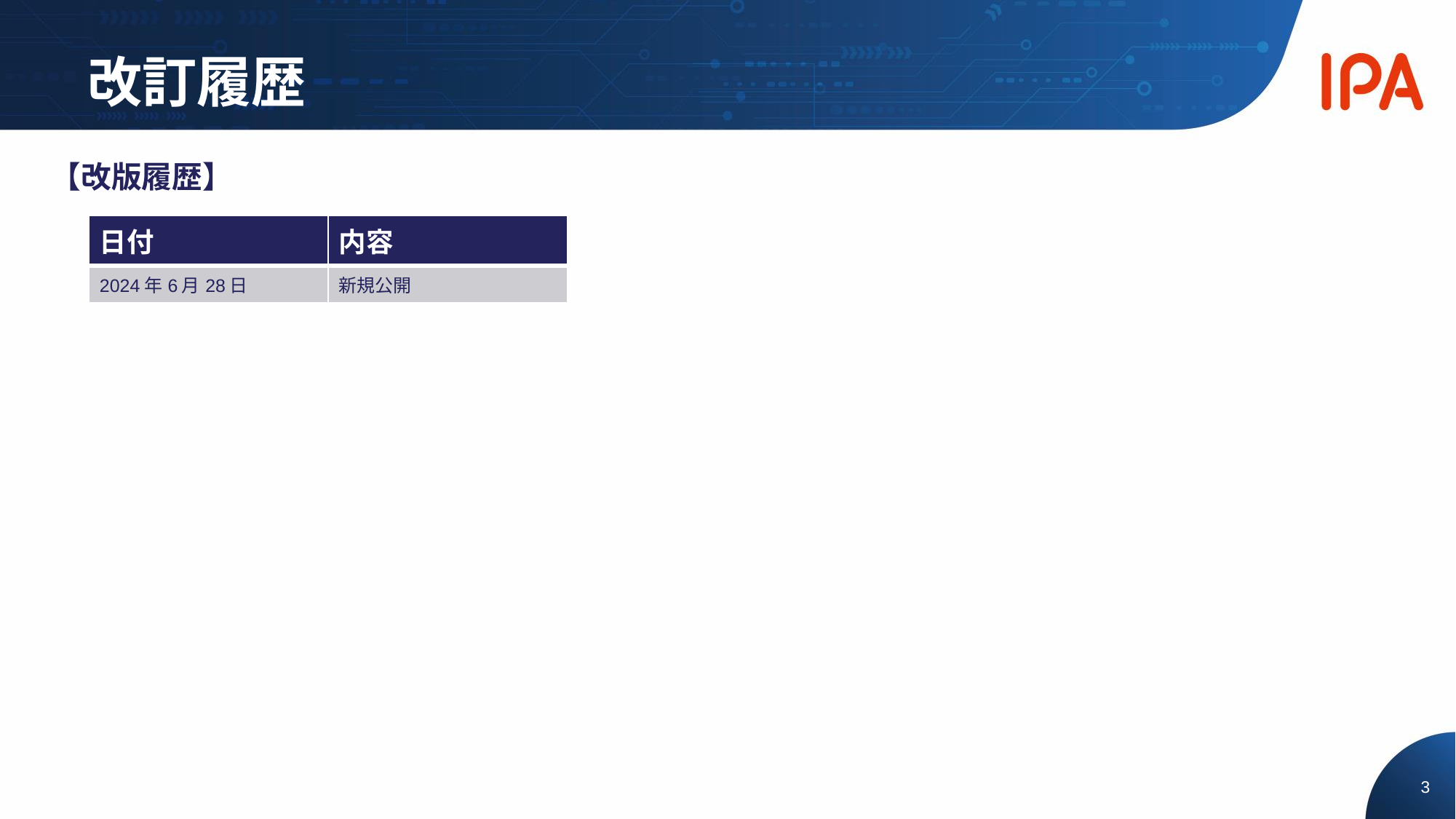

# 改訂履歴
【改版履歴】
| 日付 | 内容 |
| --- | --- |
| 2024年6月28日 | 新規公開 |
3